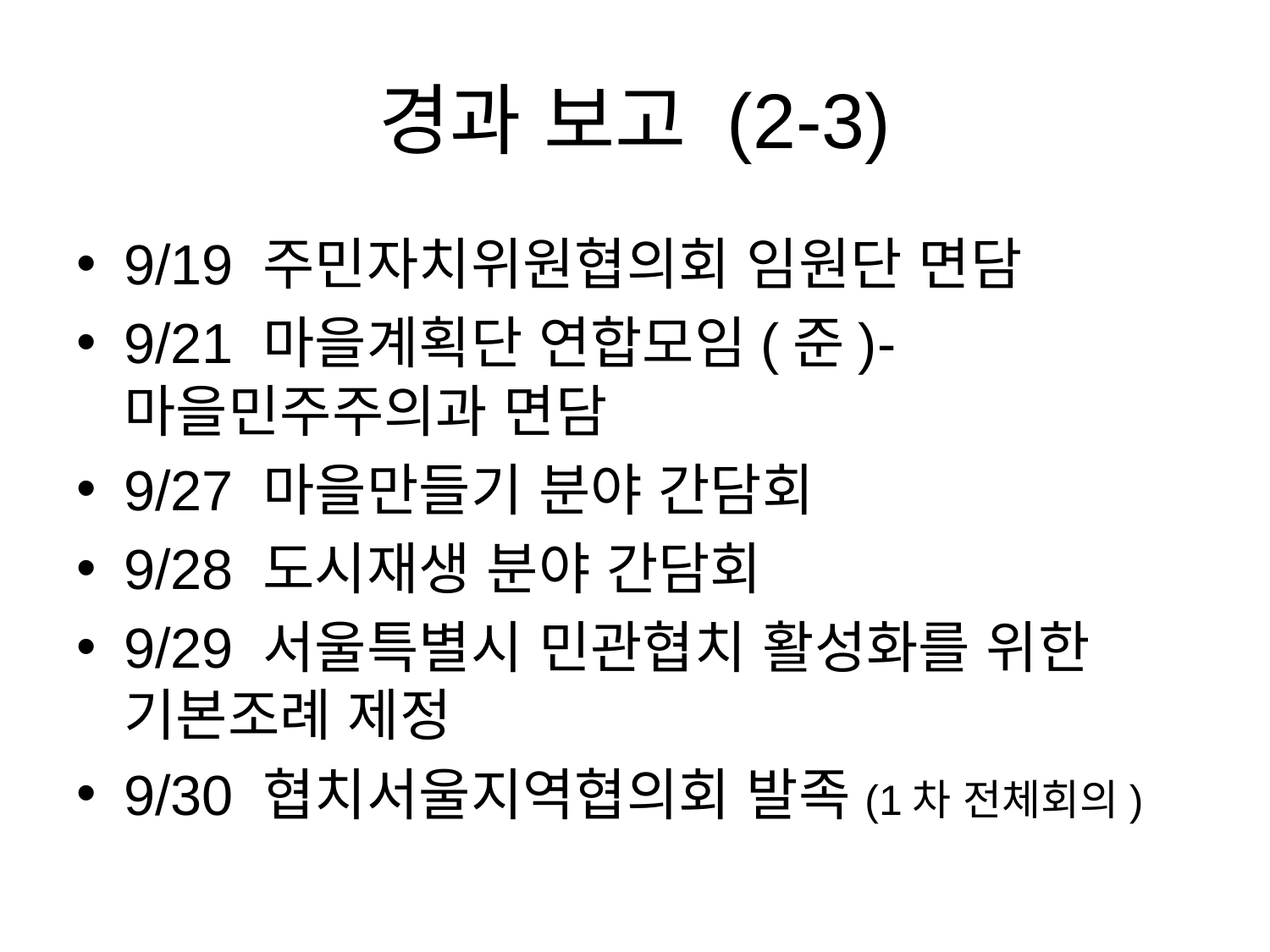

# 경과 보고 (2-3)
9/19 주민자치위원협의회 임원단 면담
9/21 마을계획단 연합모임(준)-마을민주주의과 면담
9/27 마을만들기 분야 간담회
9/28 도시재생 분야 간담회
9/29 서울특별시 민관협치 활성화를 위한 기본조례 제정
9/30 협치서울지역협의회 발족(1차 전체회의)